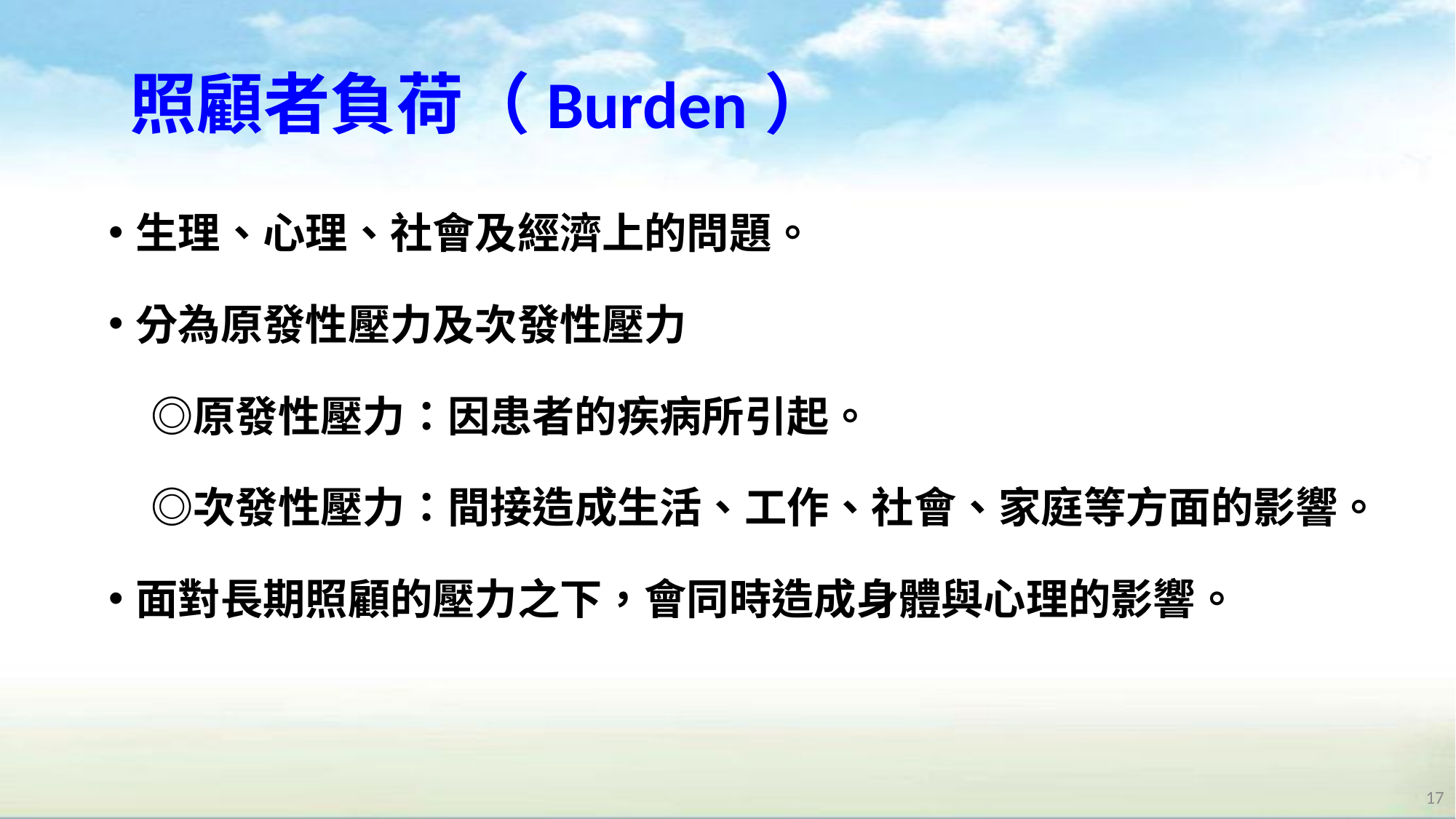

# 照顧者負荷（Burden）
生理、心理、社會及經濟上的問題。
分為原發性壓力及次發性壓力
　◎原發性壓力：因患者的疾病所引起。
　◎次發性壓力：間接造成生活、工作、社會、家庭等方面的影響。
面對長期照顧的壓力之下，會同時造成身體與心理的影響。
17